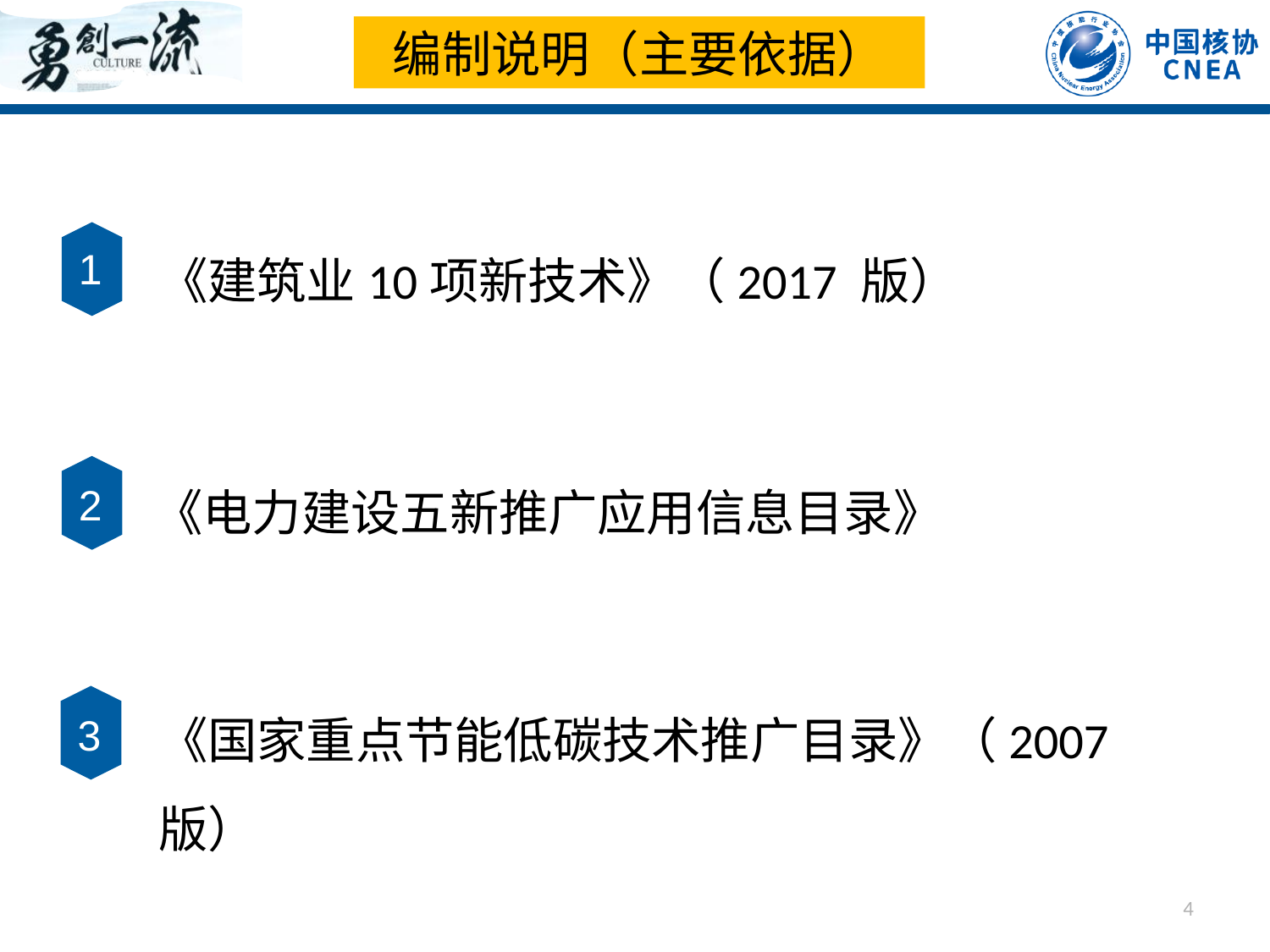

编制说明（主要依据）
《建筑业10项新技术》（2017 版）

1
《电力建设五新推广应用信息目录》

2
《国家重点节能低碳技术推广目录》（2007 版）

3
4